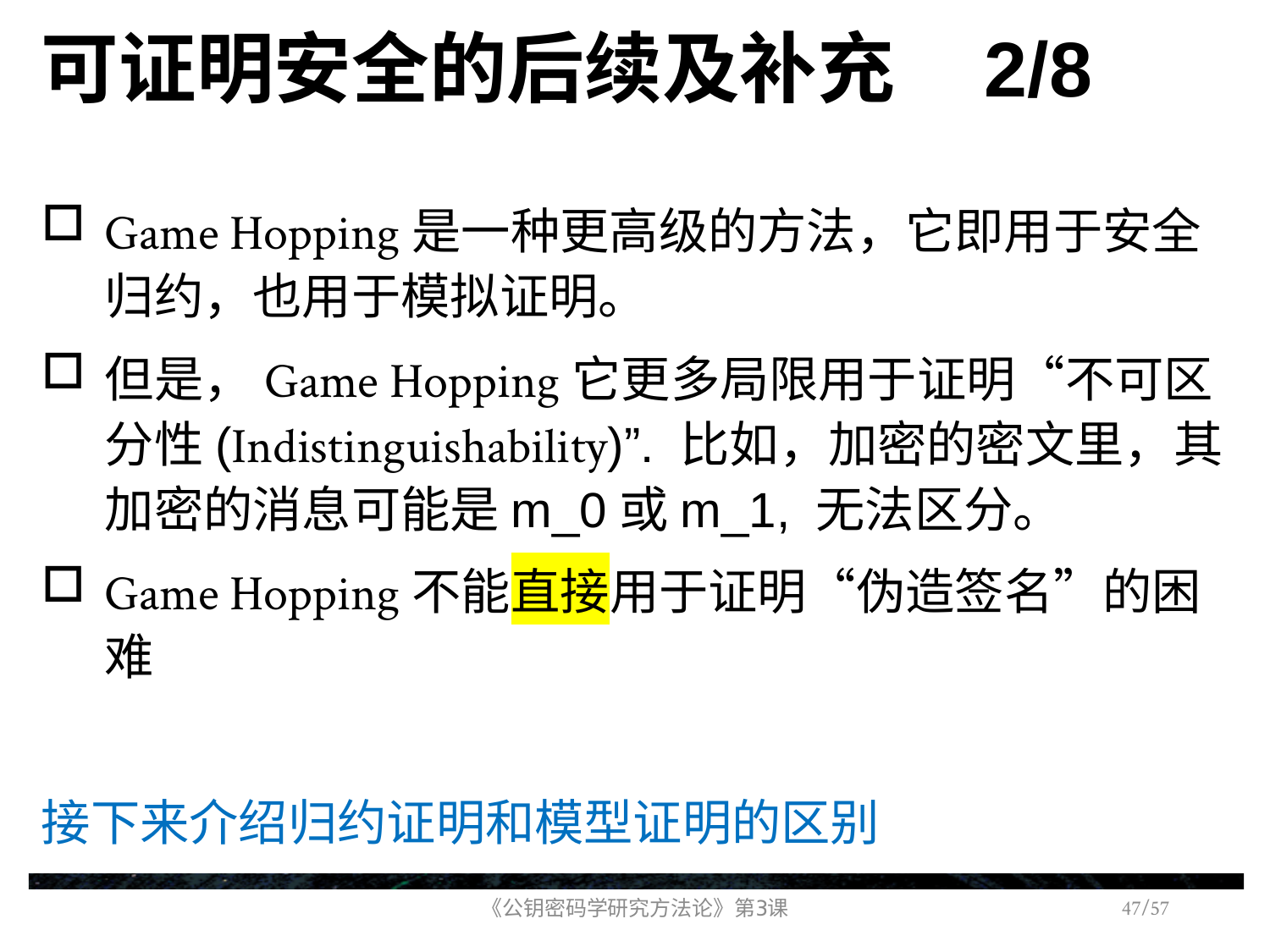

# 可证明安全的后续及补充    2/8
Game Hopping是一种更高级的方法，它即用于安全归约，也用于模拟证明。
但是，Game Hopping它更多局限用于证明“不可区分性(Indistinguishability)”. 比如，加密的密文里，其加密的消息可能是m_0或m_1, 无法区分。
Game Hopping不能直接用于证明“伪造签名”的困难

接下来介绍归约证明和模型证明的区别

《公钥密码学研究方法论》第3课
47/57